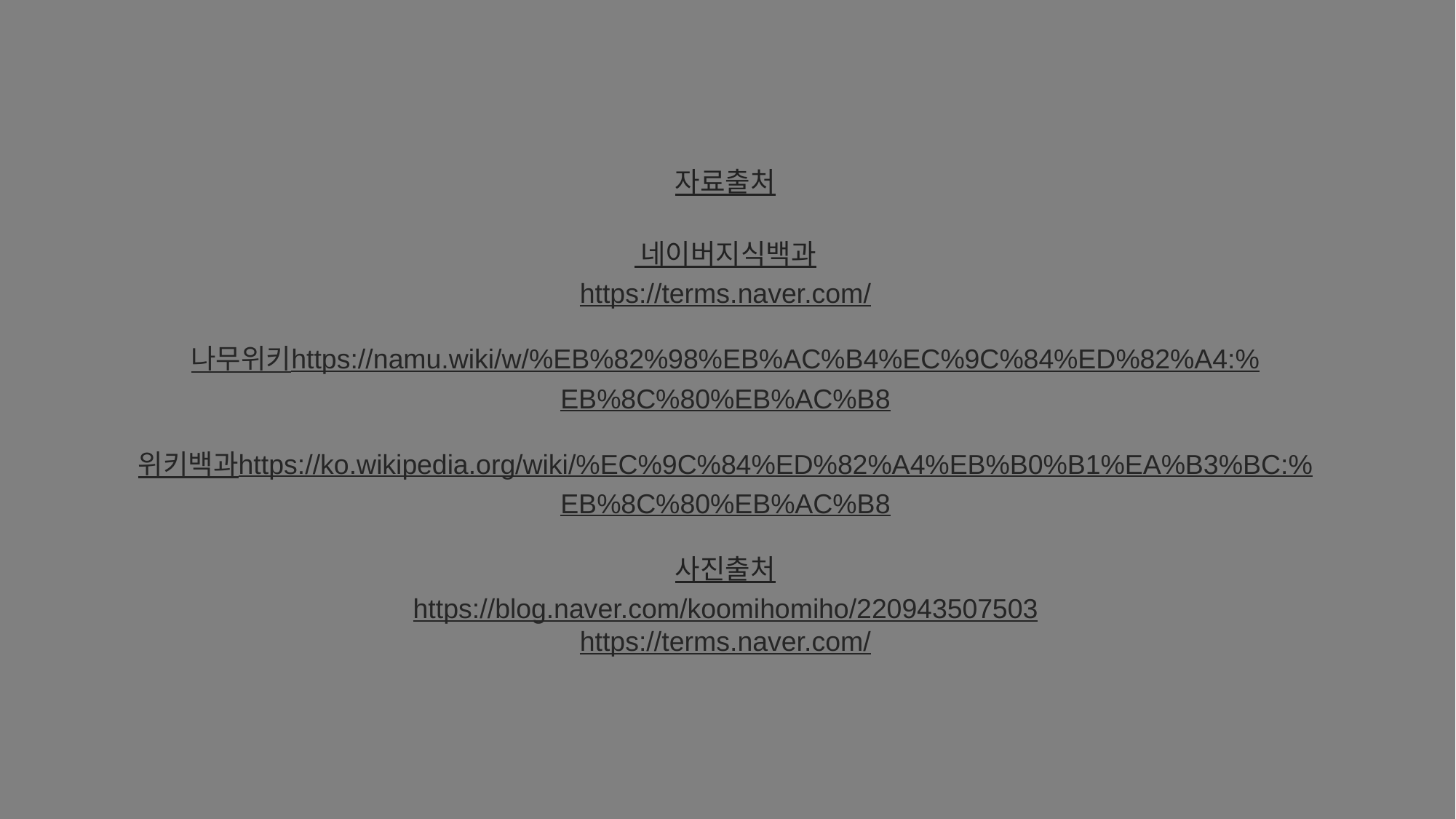

자료출처

 네이버지식백과
https://terms.naver.com/

나무위키https://namu.wiki/w/%EB%82%98%EB%AC%B4%EC%9C%84%ED%82%A4:%EB%8C%80%EB%AC%B8

위키백과https://ko.wikipedia.org/wiki/%EC%9C%84%ED%82%A4%EB%B0%B1%EA%B3%BC:%EB%8C%80%EB%AC%B8

사진출처
https://blog.naver.com/koomihomiho/220943507503
https://terms.naver.com/